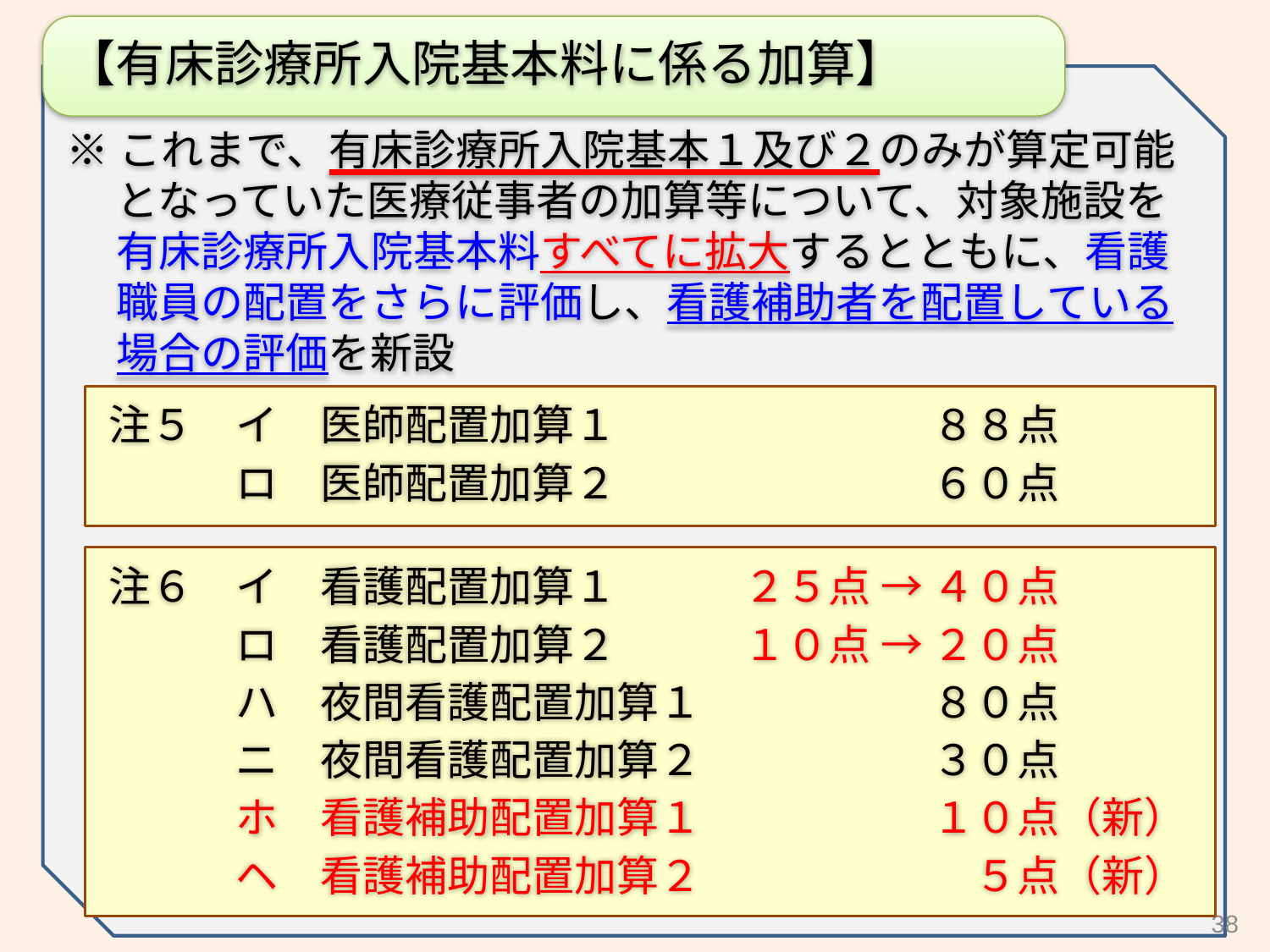

【有床診療所入院基本料に係る加算】
※これまで、有床診療所入院基本１及び２のみが算定可能となっていた医療従事者の加算等について、対象施設を有床診療所入院基本料すべてに拡大するとともに、看護職員の配置をさらに評価し、看護補助者を配置している場合の評価を新設
　注５　イ　医師配置加算１　　　　  　　　８８点
　　　　ロ　医師配置加算２　　　　　　  　６０点
　注６　イ　看護配置加算１　　　２５点 → ４０点
　　　　ロ　看護配置加算２　　　１０点 → ２０点
　　　　ハ　夜間看護配置加算１　　　　　  ８０点
　　　　ニ　夜間看護配置加算２　　  　　　３０点
　　　　ホ　看護補助配置加算１　　　　　  １０点（新）
　　　　ヘ　看護補助配置加算２　　  　　　　５点（新）

38